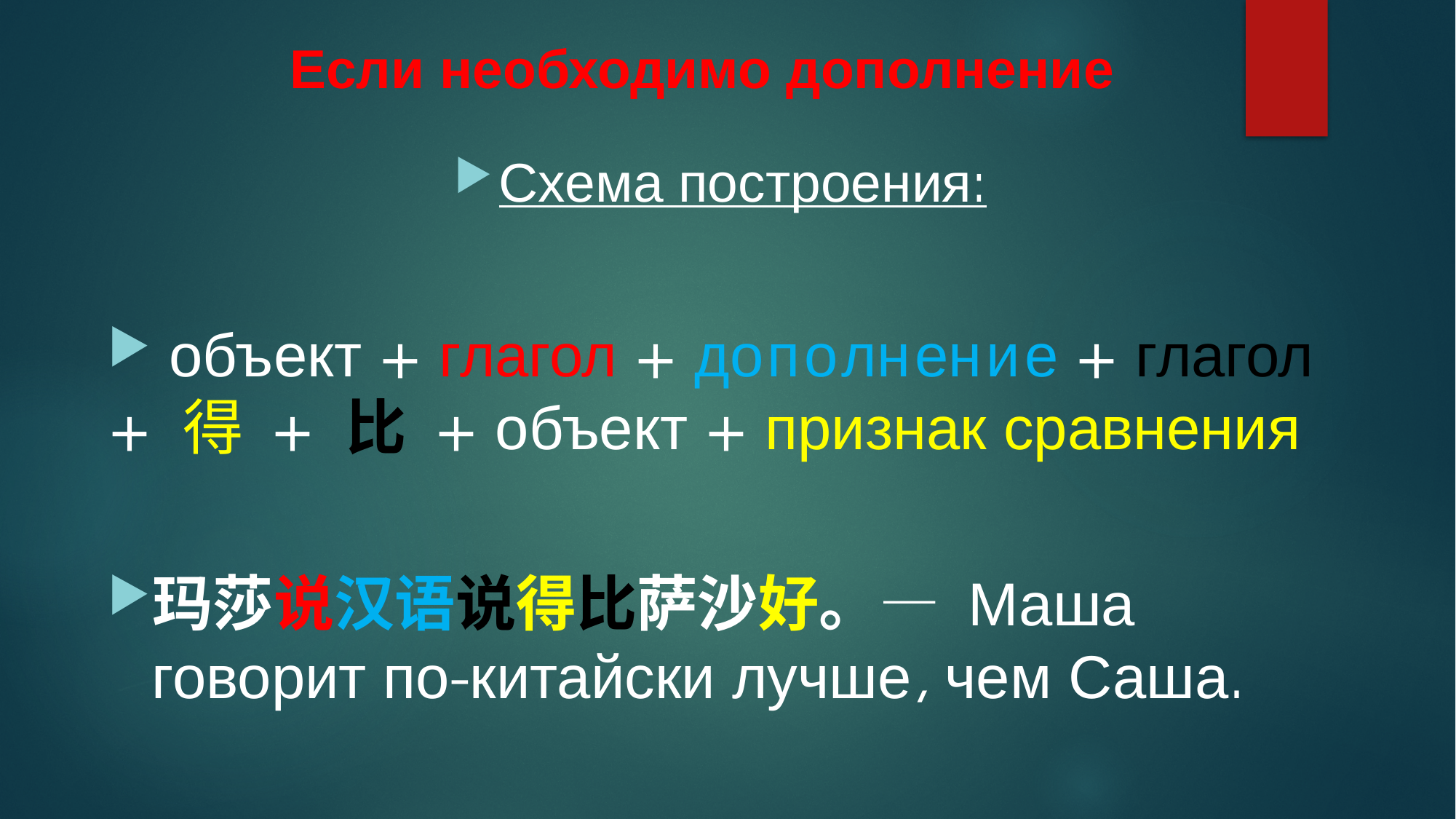

# Если необходимо дополнение
Схема построения:

 объект + глагол + дополнение + глагол + 得 + 比 + объект + признак сравнения

玛莎说汉语说得比萨沙好。— Маша говорит по-китайски лучше, чем Саша.